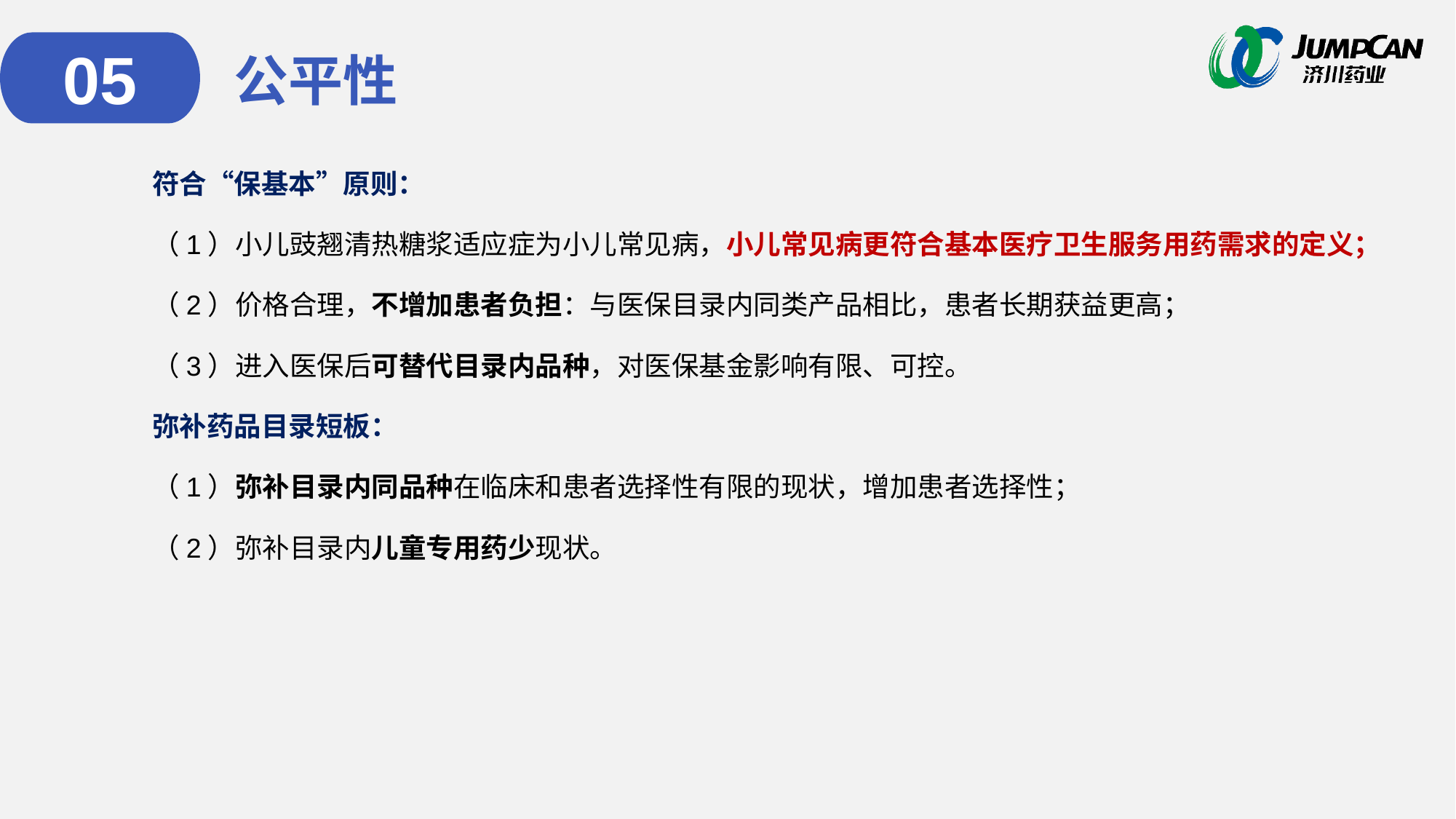

05
公平性
符合“保基本”原则：
（1）小儿豉翘清热糖浆适应症为小儿常见病，小儿常见病更符合基本医疗卫生服务用药需求的定义；
（2）价格合理，不增加患者负担：与医保目录内同类产品相比，患者长期获益更高；
（3）进入医保后可替代目录内品种，对医保基金影响有限、可控。
弥补药品目录短板：
（1）弥补目录内同品种在临床和患者选择性有限的现状，增加患者选择性；
（2）弥补目录内儿童专用药少现状。